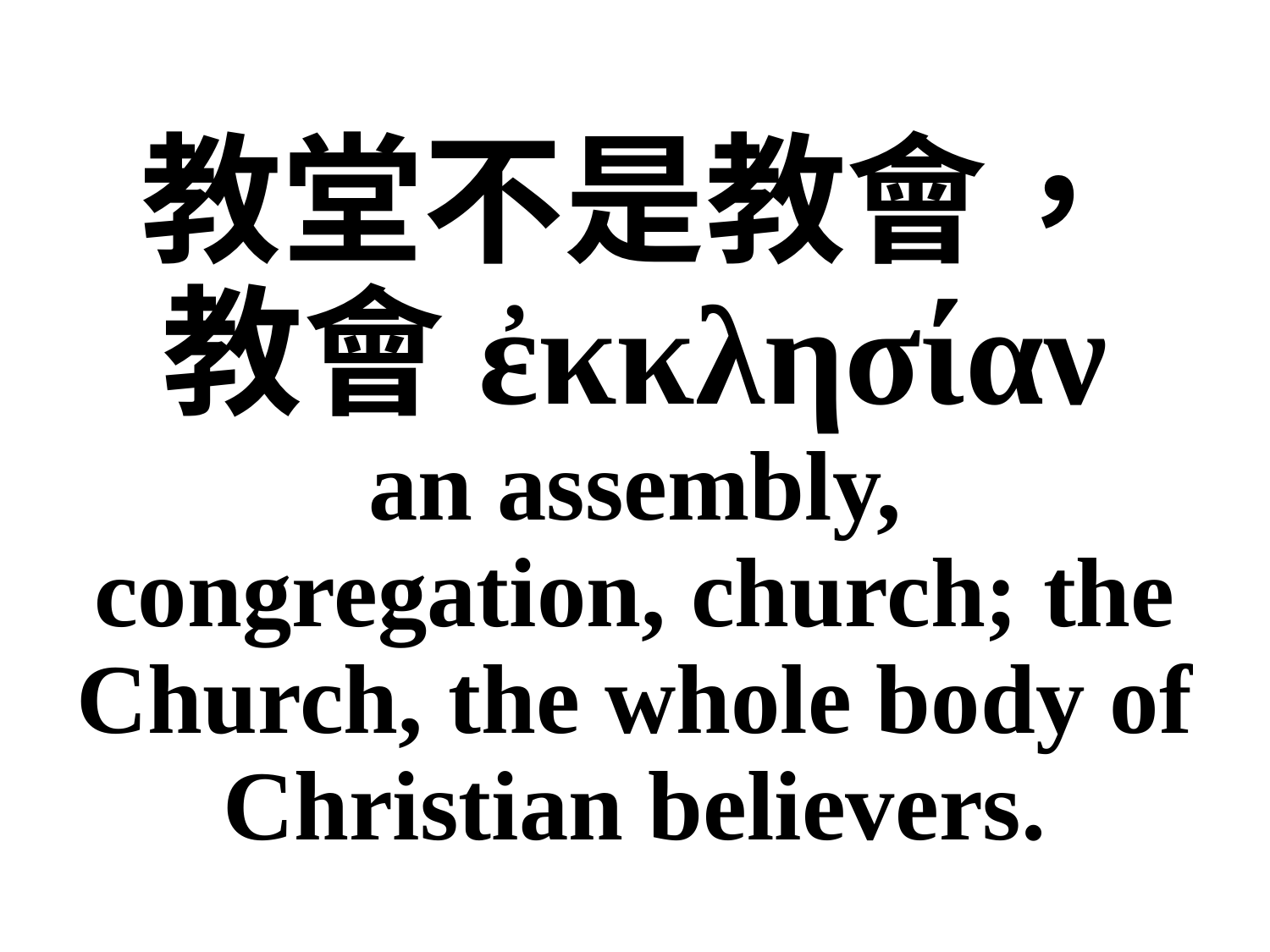

# 教堂不是教會， 教會ἐκκλησίαν an assembly, congregation, church; the Church, the whole body of Christian believers.